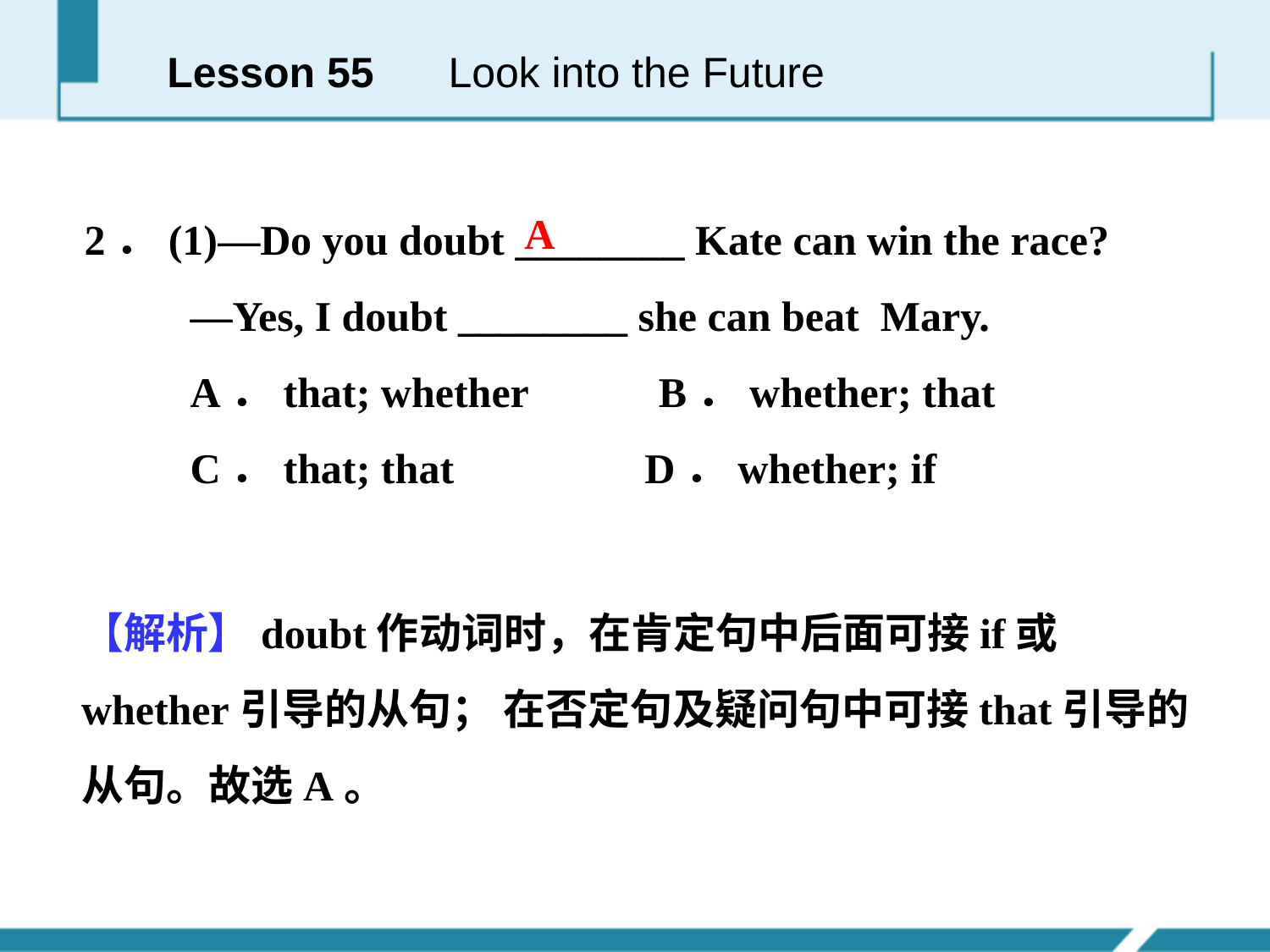

Lesson 55 　Look into the Future
 2．(1)—Do you doubt ________ Kate can win the race?
           —Yes, I doubt ________ she can beat  Mary.
           A．that; whether　       B．whether; that
           C．that; that                  D．whether; if
A

【解析】doubt作动词时，在肯定句中后面可接if或whether引导的从句； 在否定句及疑问句中可接that引导的从句。故选A。